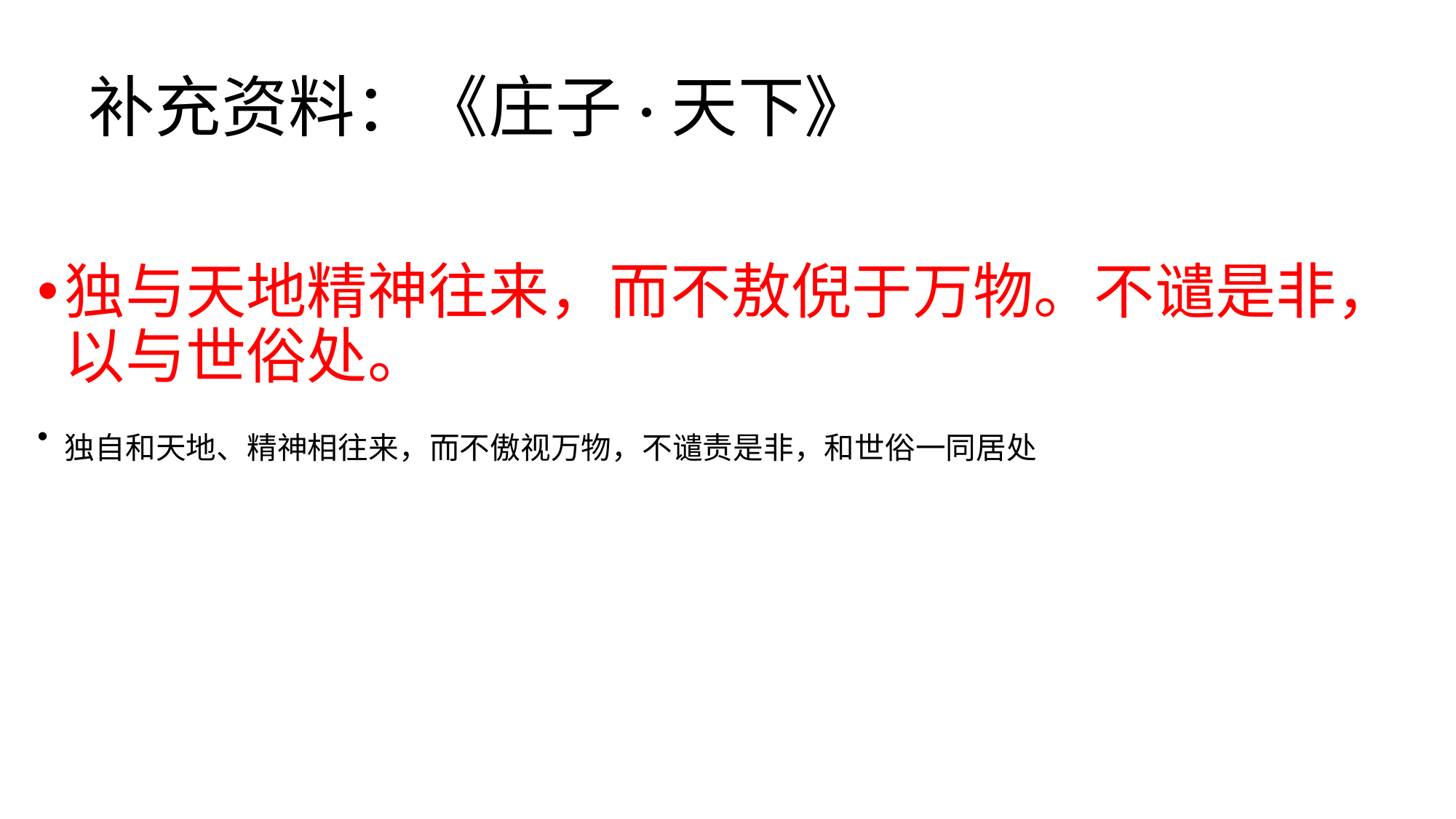

# 补充资料：《庄子·天下》
独与天地精神往来，而不敖倪于万物。不谴是非，以与世俗处。
独自和天地、精神相往来，而不傲视万物，不谴责是非，和世俗一同居处‌